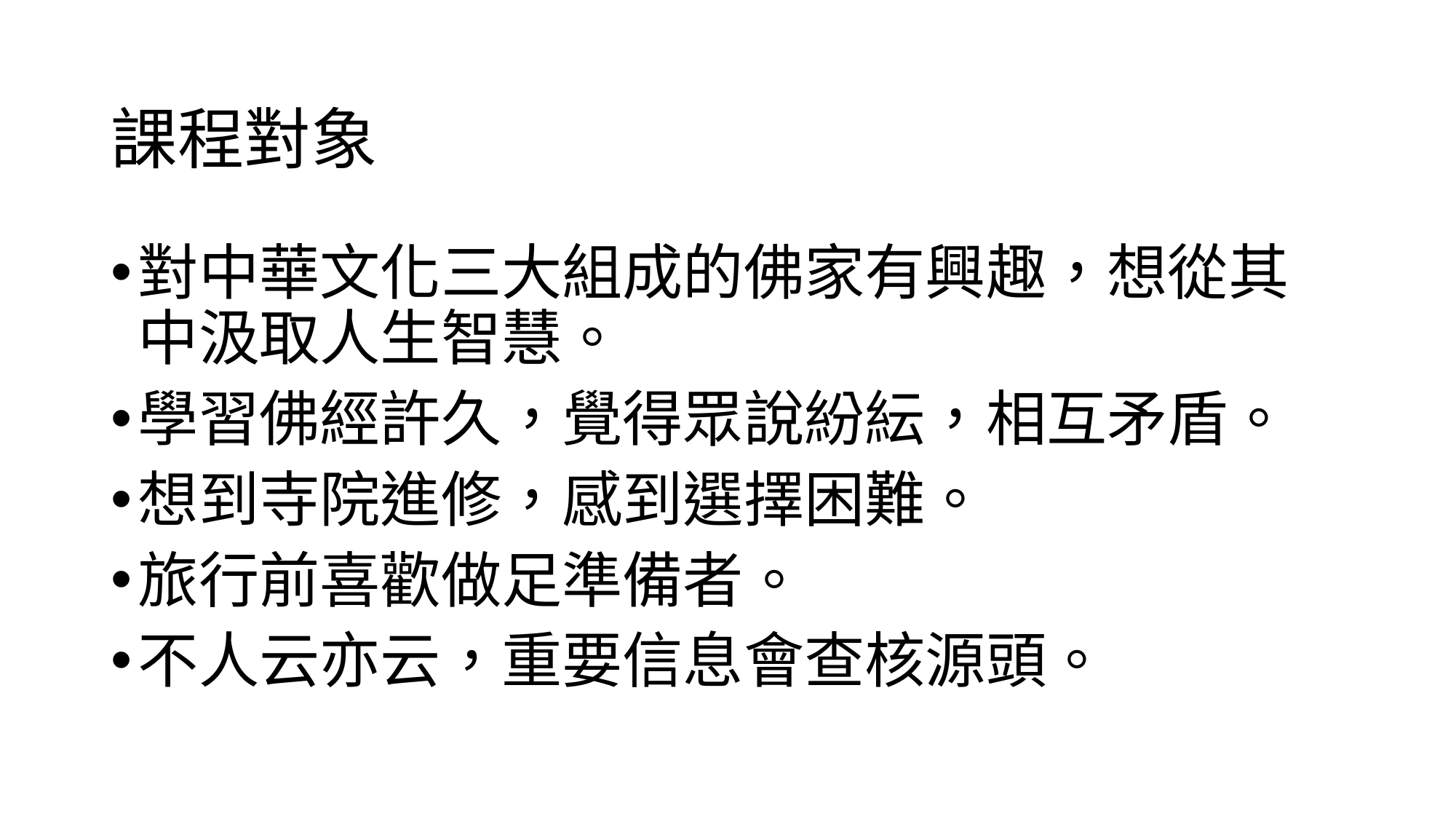

# 課程對象
對中華文化三大組成的佛家有興趣，想從其中汲取人生智慧。
學習佛經許久，覺得眾說紛紜，相互矛盾。
想到寺院進修，感到選擇困難。
旅行前喜歡做足準備者。
不人云亦云，重要信息會查核源頭。